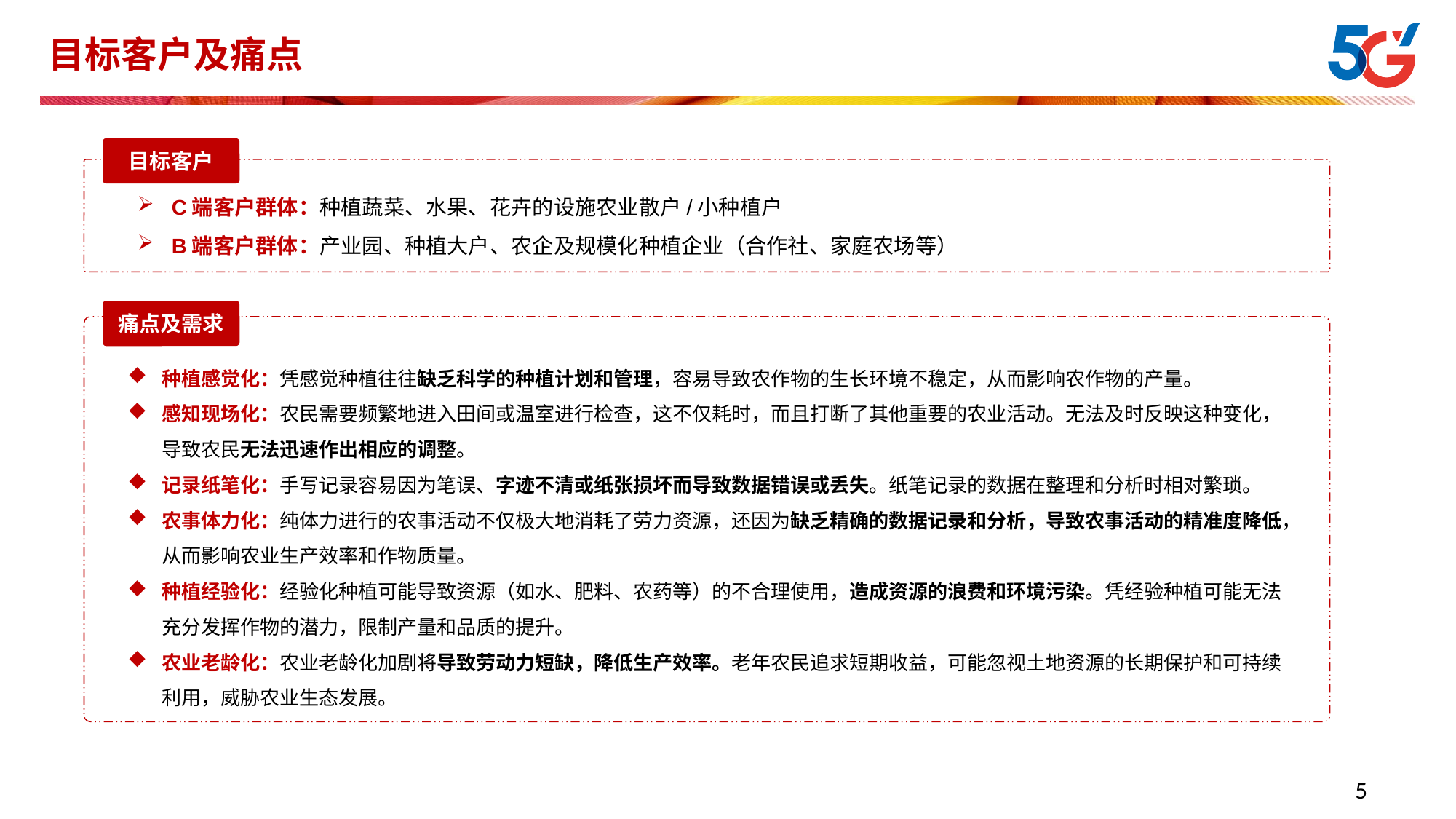

# 目标客户及痛点
目标客户

C端客户群体：种植蔬菜、水果、花卉的设施农业散户/小种植户
B端客户群体：产业园、种植大户、农企及规模化种植企业（合作社、家庭农场等）
痛点及需求

种植感觉化：凭感觉种植往往缺乏科学的种植计划和管理，容易导致农作物的生长环境不稳定，从而影响农作物的产量。
感知现场化：农民需要频繁地进入田间或温室进行检查，这不仅耗时，而且打断了其他重要的农业活动。无法及时反映这种变化，导致农民无法迅速作出相应的调整。
记录纸笔化：手写记录容易因为笔误、字迹不清或纸张损坏而导致数据错误或丢失。纸笔记录的数据在整理和分析时相对繁琐。
农事体力化：纯体力进行的农事活动不仅极大地消耗了劳力资源，还因为缺乏精确的数据记录和分析，导致农事活动的精准度降低，从而影响农业生产效率和作物质量。
种植经验化：经验化种植可能导致资源（如水、肥料、农药等）的不合理使用，造成资源的浪费和环境污染。凭经验种植可能无法充分发挥作物的潜力，限制产量和品质的提升。
农业老龄化：农业老龄化加剧将导致劳动力短缺，降低生产效率。老年农民追求短期收益，可能忽视土地资源的长期保护和可持续利用，威胁农业生态发展。